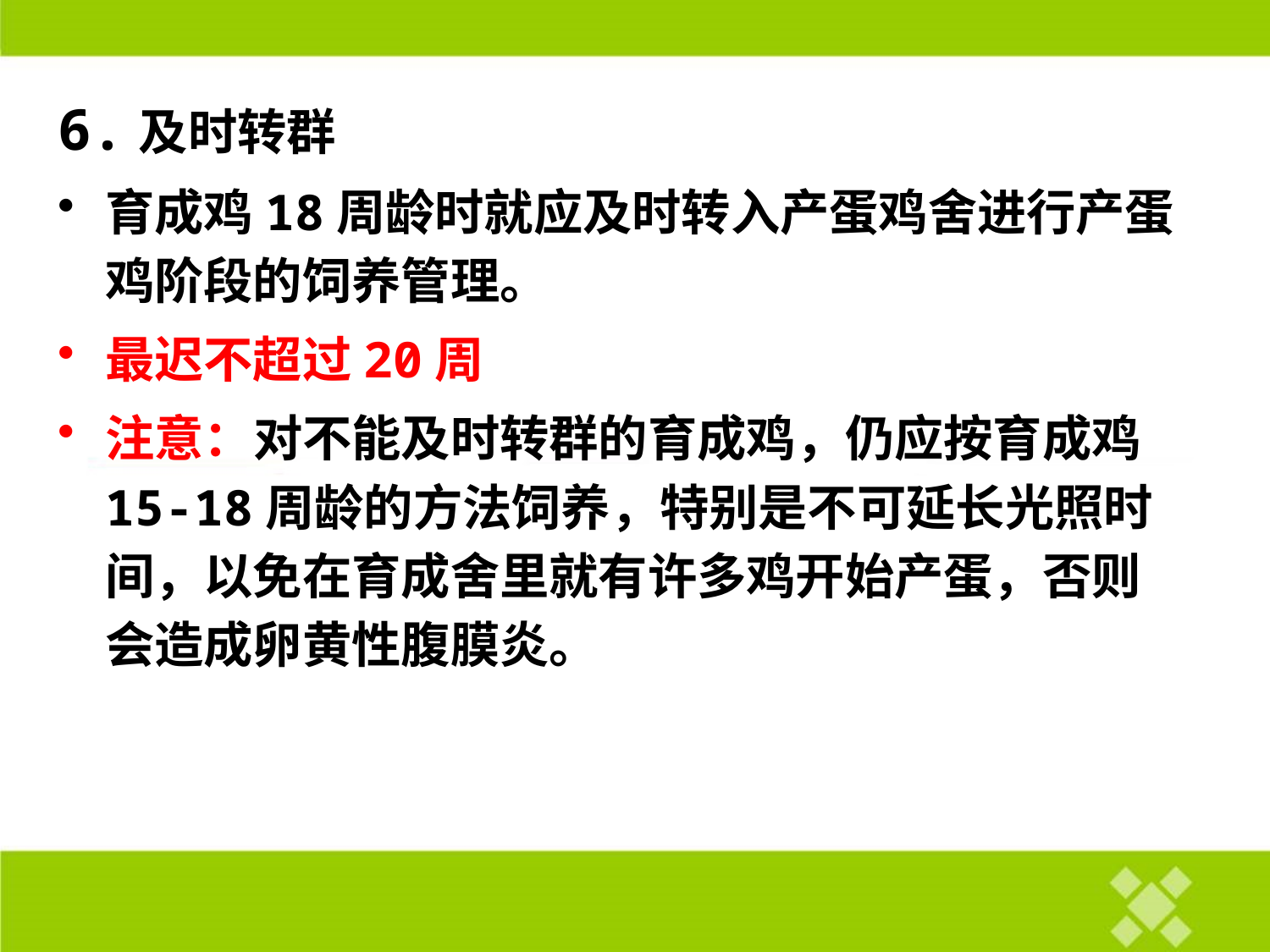

6.及时转群
育成鸡18周龄时就应及时转入产蛋鸡舍进行产蛋鸡阶段的饲养管理。
最迟不超过20周
注意：对不能及时转群的育成鸡，仍应按育成鸡15-18周龄的方法饲养，特别是不可延长光照时间，以免在育成舍里就有许多鸡开始产蛋，否则会造成卵黄性腹膜炎。